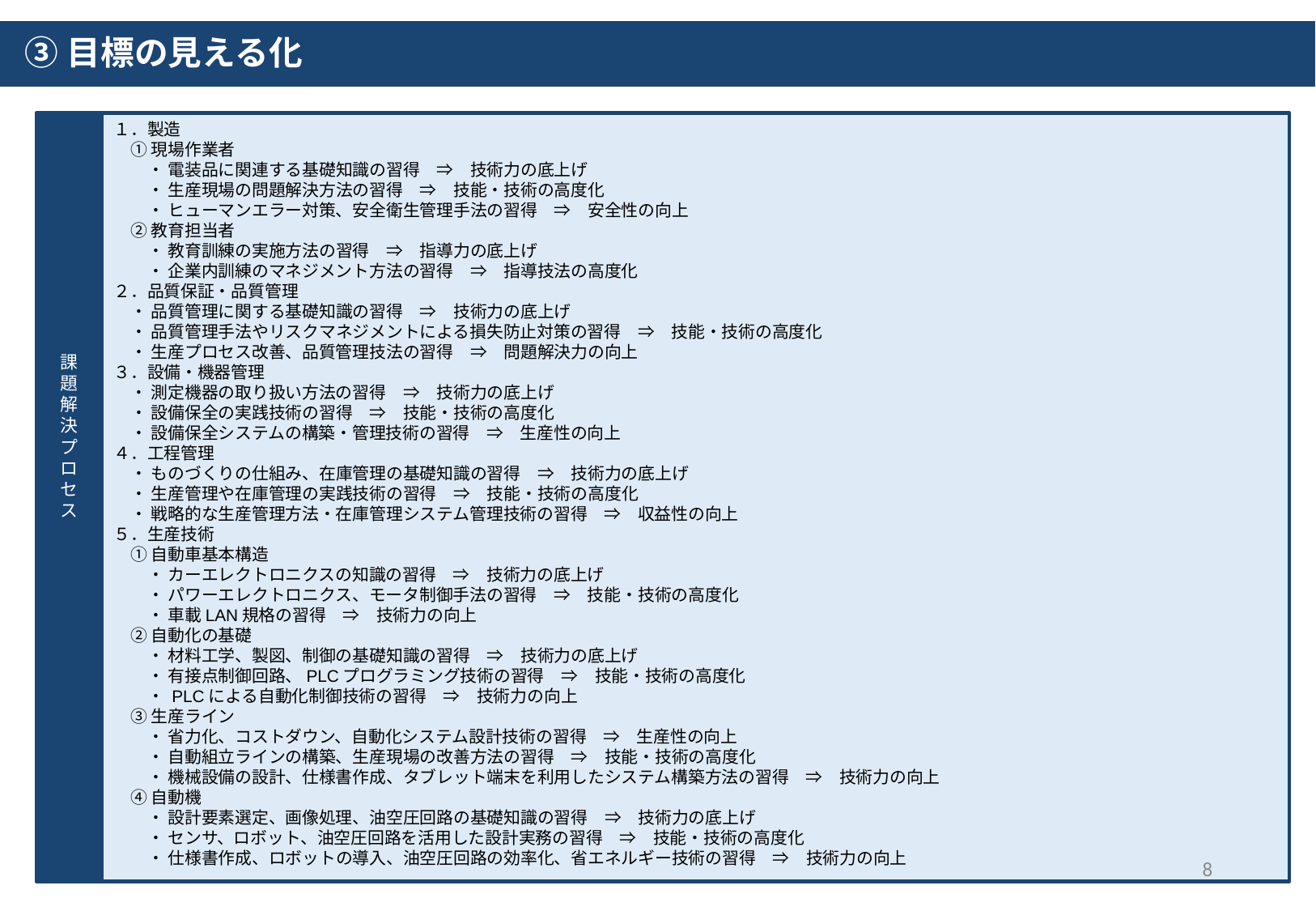

③目標の見える化

課題解決プロセス
１．製造
　① 現場作業者
　　・ 電装品に関連する基礎知識の習得　⇒　技術力の底上げ
　　・ 生産現場の問題解決方法の習得　⇒　技能・技術の高度化
　　・ ヒューマンエラー対策、安全衛生管理手法の習得　⇒　安全性の向上
　② 教育担当者
　　・ 教育訓練の実施方法の習得　⇒　指導力の底上げ
　　・ 企業内訓練のマネジメント方法の習得　⇒　指導技法の高度化
２．品質保証・品質管理
　・ 品質管理に関する基礎知識の習得　⇒　技術力の底上げ
　・ 品質管理手法やリスクマネジメントによる損失防止対策の習得　⇒　技能・技術の高度化
　・ 生産プロセス改善、品質管理技法の習得　⇒　問題解決力の向上
３．設備・機器管理
　・ 測定機器の取り扱い方法の習得　⇒　技術力の底上げ
　・ 設備保全の実践技術の習得　⇒　技能・技術の高度化
　・ 設備保全システムの構築・管理技術の習得　⇒　生産性の向上
４．工程管理
　・ ものづくりの仕組み、在庫管理の基礎知識の習得　⇒　技術力の底上げ
　・ 生産管理や在庫管理の実践技術の習得　⇒　技能・技術の高度化
　・ 戦略的な生産管理方法・在庫管理システム管理技術の習得　⇒　収益性の向上
５．生産技術
　① 自動車基本構造
　　・ カーエレクトロニクスの知識の習得　⇒　技術力の底上げ
　　・ パワーエレクトロニクス、モータ制御手法の習得　⇒　技能・技術の高度化
　　・ 車載LAN規格の習得　⇒　技術力の向上
　② 自動化の基礎
　　・ 材料工学、製図、制御の基礎知識の習得　⇒　技術力の底上げ
　　・ 有接点制御回路、PLCプログラミング技術の習得　⇒　技能・技術の高度化
　　・ PLCによる自動化制御技術の習得　⇒　技術力の向上
　③ 生産ライン
　　・ 省力化、コストダウン、自動化システム設計技術の習得　⇒　生産性の向上
　　・ 自動組立ラインの構築、生産現場の改善方法の習得　⇒　技能・技術の高度化
　　・ 機械設備の設計、仕様書作成、タブレット端末を利用したシステム構築方法の習得　⇒　技術力の向上
　④ 自動機
　　・ 設計要素選定、画像処理、油空圧回路の基礎知識の習得　⇒　技術力の底上げ
　　・ センサ、ロボット、油空圧回路を活用した設計実務の習得　⇒　技能・技術の高度化
　　・ 仕様書作成、ロボットの導入、油空圧回路の効率化、省エネルギー技術の習得　⇒　技術力の向上

8